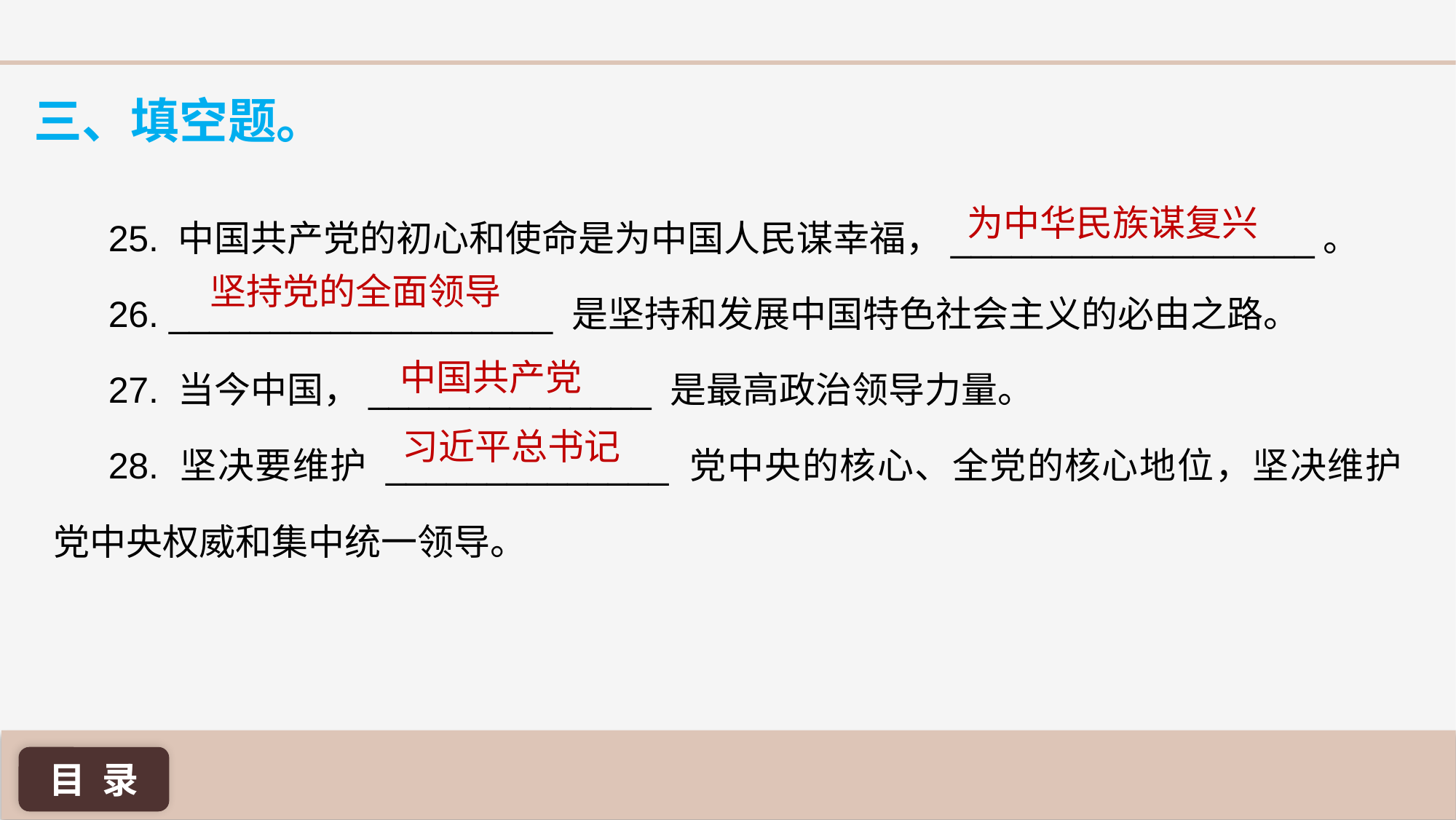

三、填空题。
为中华民族谋复兴
25. 中国共产党的初心和使命是为中国人民谋幸福，__________________。
26. ___________________ 是坚持和发展中国特色社会主义的必由之路。
27. 当今中国，______________ 是最高政治领导力量。
28. 坚决要维护 ______________ 党中央的核心、全党的核心地位，坚决维护党中央权威和集中统一领导。
坚持党的全面领导
中国共产党
习近平总书记